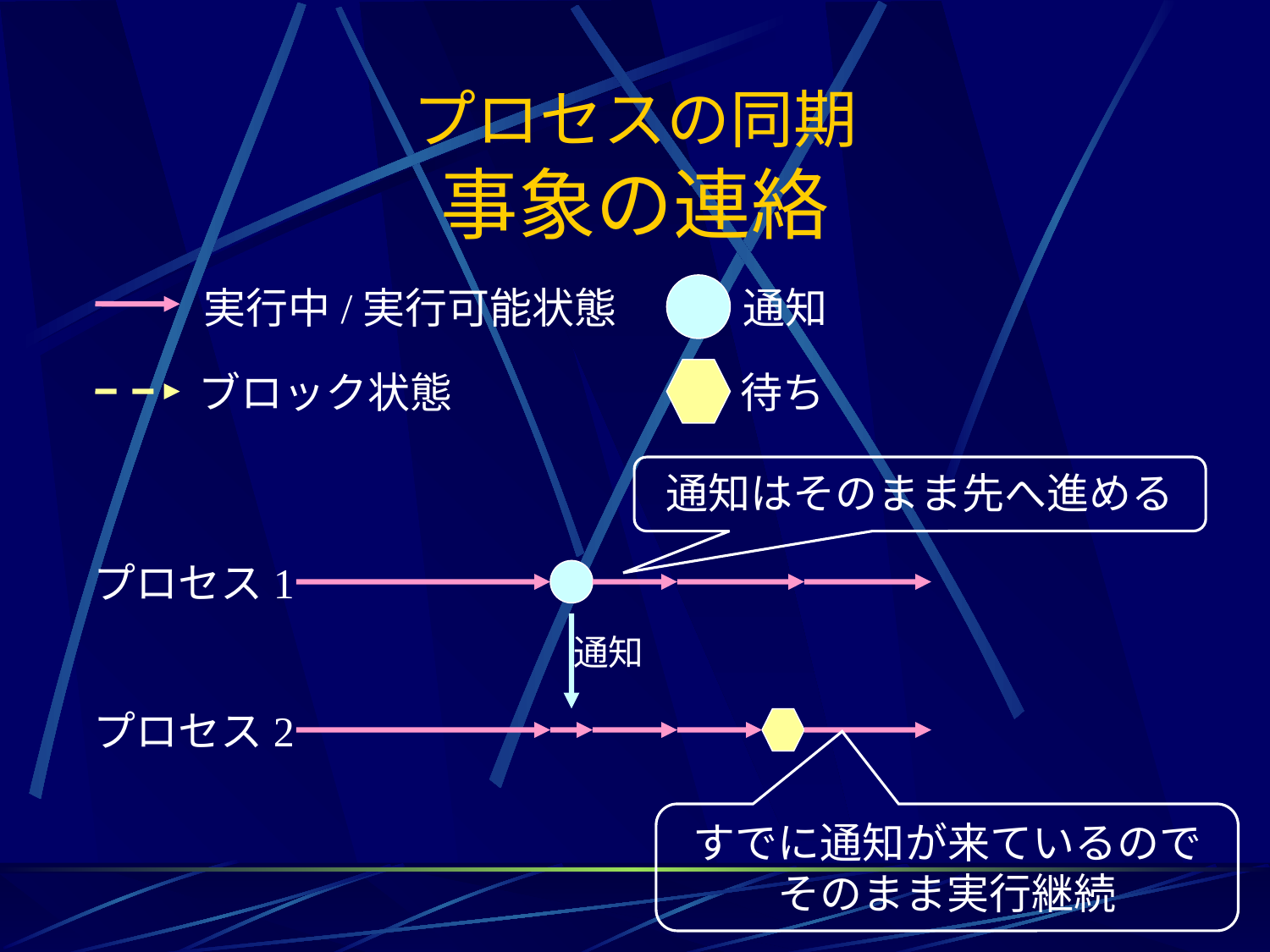

# プロセスの同期 事象の連絡
実行中/実行可能状態

通知

ブロック状態

待ち

通知はそのまま先へ進める
プロセス1

通知
プロセス2
すでに通知が来ているので
そのまま実行継続